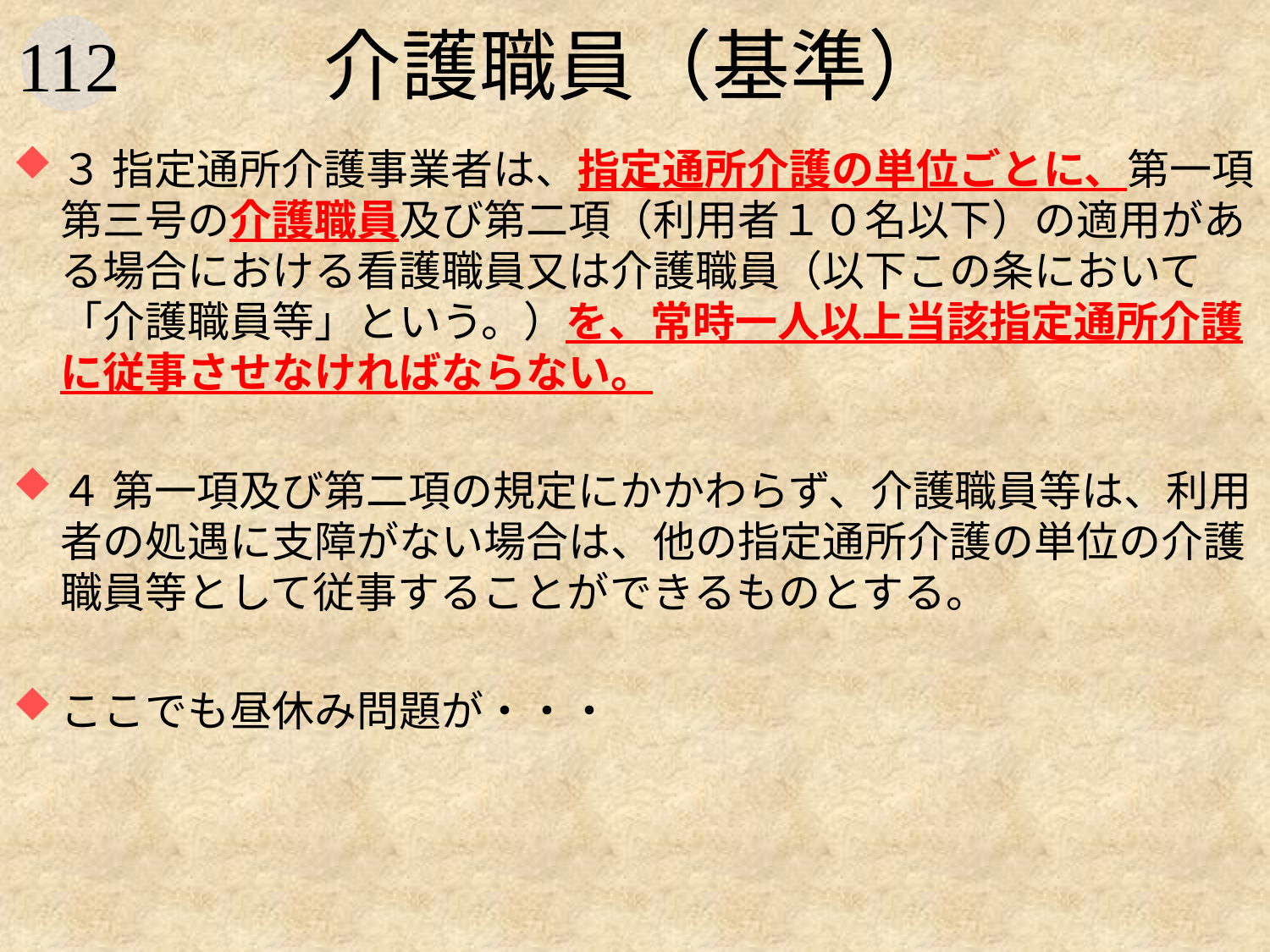

# 介護職員（基準）
３ 指定通所介護事業者は、指定通所介護の単位ごとに、第一項第三号の介護職員及び第二項（利用者１０名以下）の適用がある場合における看護職員又は介護職員（以下この条において「介護職員等」という。）を、常時一人以上当該指定通所介護に従事させなければならない。

４ 第一項及び第二項の規定にかかわらず、介護職員等は、利用者の処遇に支障がない場合は、他の指定通所介護の単位の介護職員等として従事することができるものとする。

ここでも昼休み問題が・・・